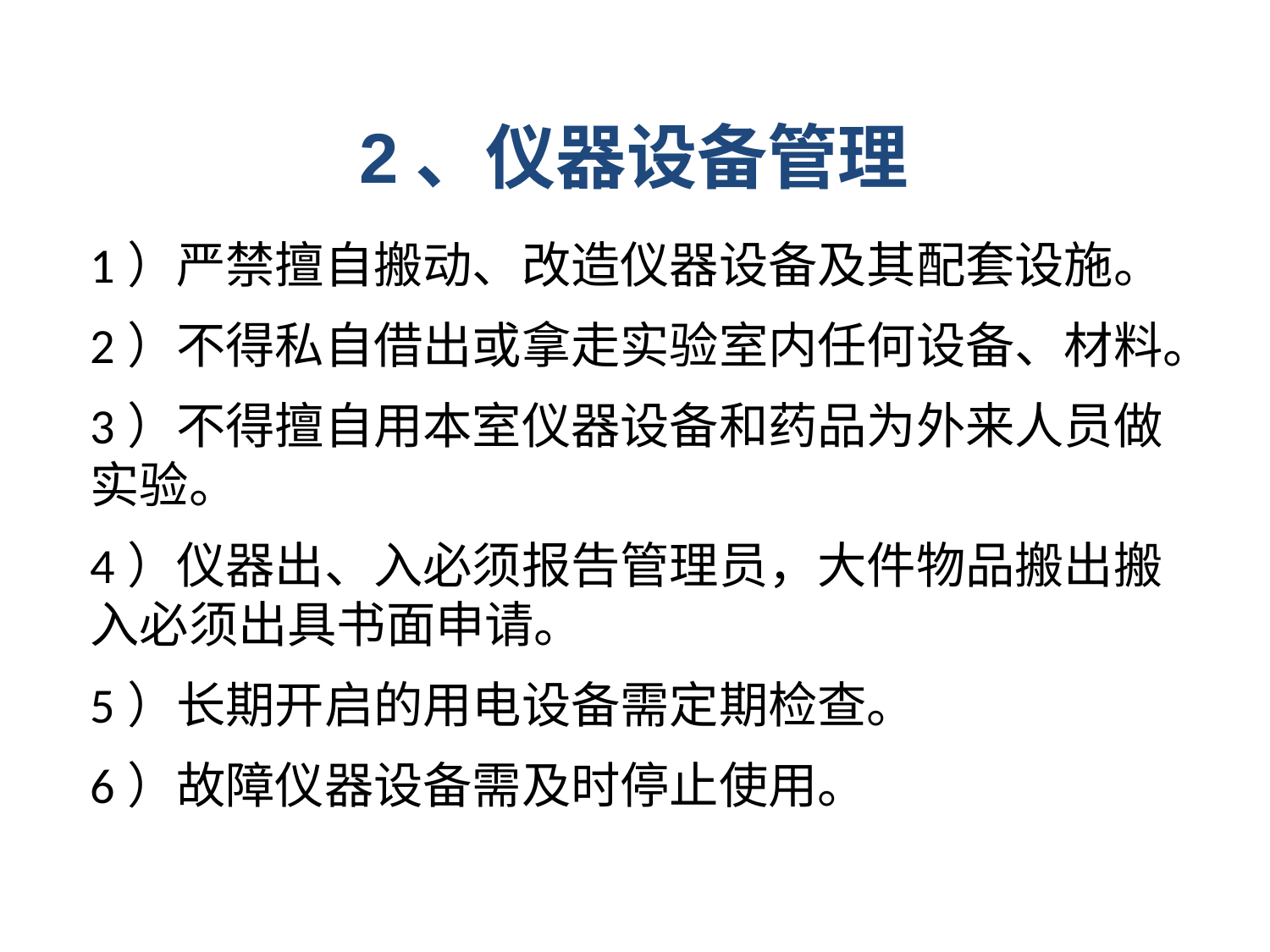

2、仪器设备管理
1）严禁擅自搬动、改造仪器设备及其配套设施。
2）不得私自借出或拿走实验室内任何设备、材料。
3）不得擅自用本室仪器设备和药品为外来人员做实验。
4）仪器出、入必须报告管理员，大件物品搬出搬入必须出具书面申请。
5）长期开启的用电设备需定期检查。
6）故障仪器设备需及时停止使用。